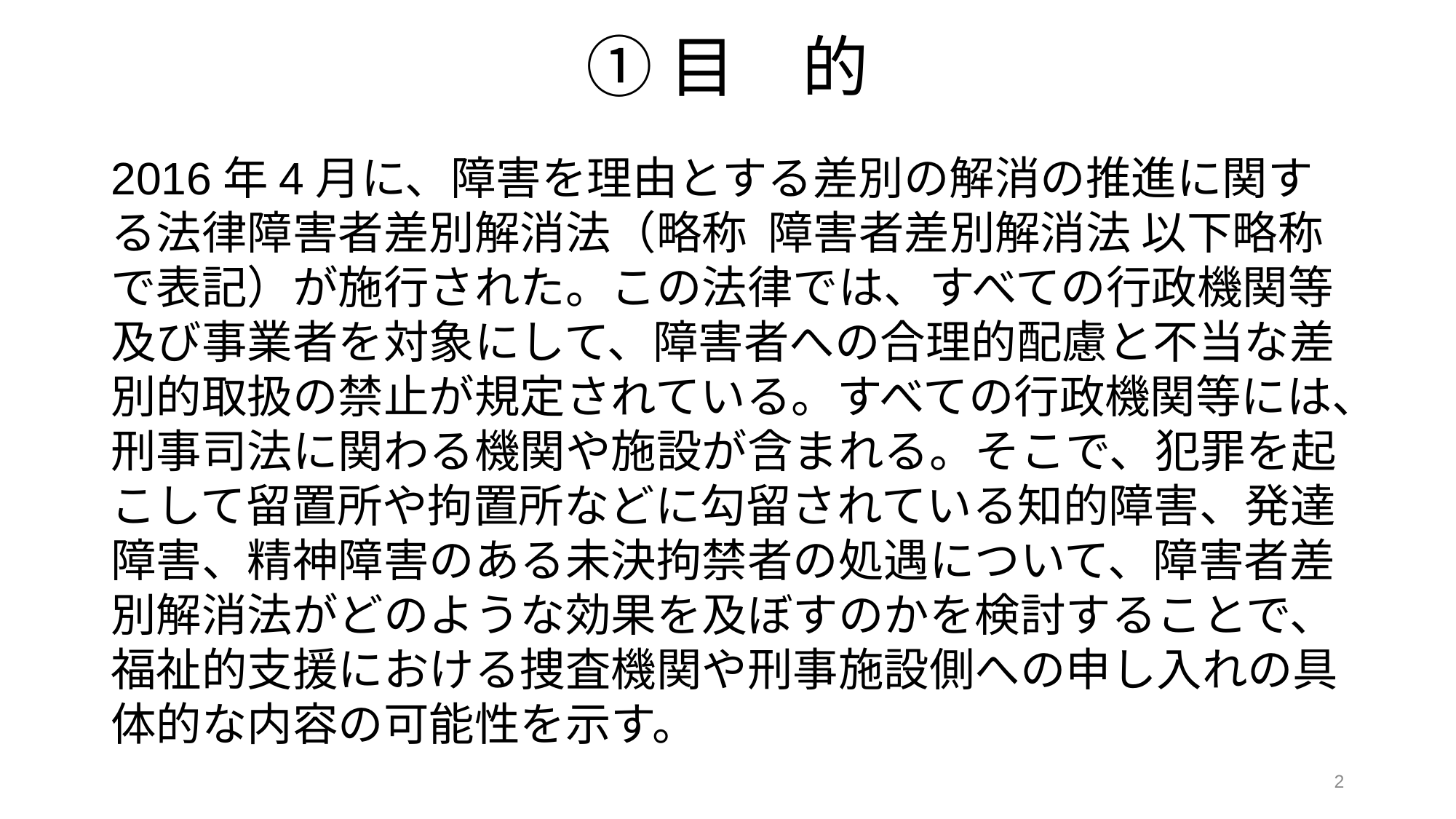

# ①目　的
2016年4月に、障害を理由とする差別の解消の推進に関する法律障害者差別解消法（略称  障害者差別解消法 以下略称で表記）が施行された。この法律では、すべての行政機関等及び事業者を対象にして、障害者への合理的配慮と不当な差別的取扱の禁止が規定されている。すべての行政機関等には、刑事司法に関わる機関や施設が含まれる。そこで、犯罪を起こして留置所や拘置所などに勾留されている知的障害、発達障害、精神障害のある未決拘禁者の処遇について、障害者差別解消法がどのような効果を及ぼすのかを検討することで、福祉的支援における捜査機関や刑事施設側への申し入れの具体的な内容の可能性を示す。
2